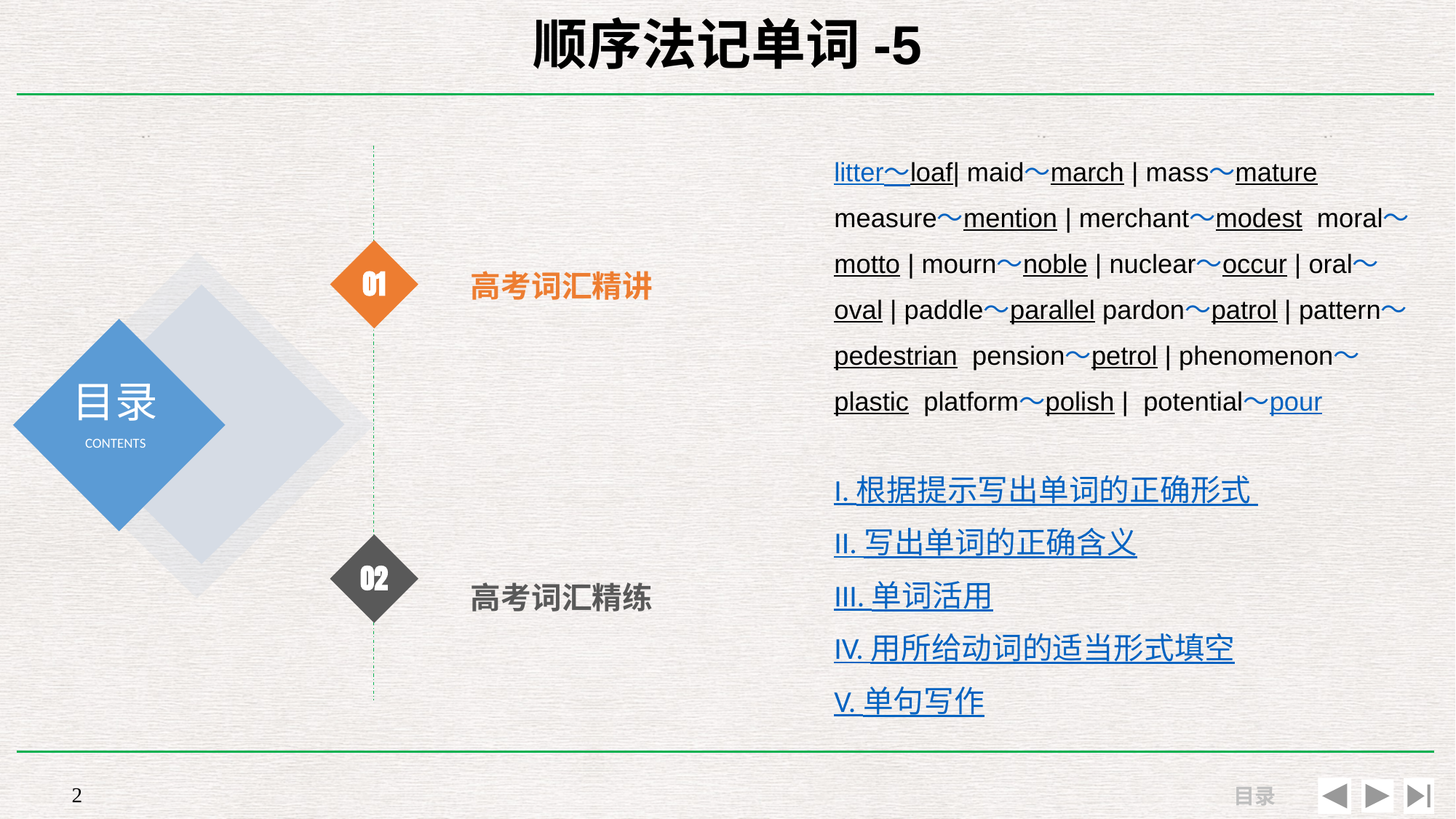

# 顺序法记单词-5
高考词汇精讲
litter～loaf| maid～march | mass～mature  measure～mention | merchant～modest  moral～motto | mourn～noble | nuclear～occur | oral～oval | paddle～parallel pardon～patrol | pattern～pedestrian  pension～petrol | phenomenon～plastic  platform～polish |  potential～pour
01

I. 根据提示写出单词的正确形式
II. 写出单词的正确含义
III. 单词活用
IV. 用所给动词的适当形式填空
V. 单句写作
高考词汇精练
02